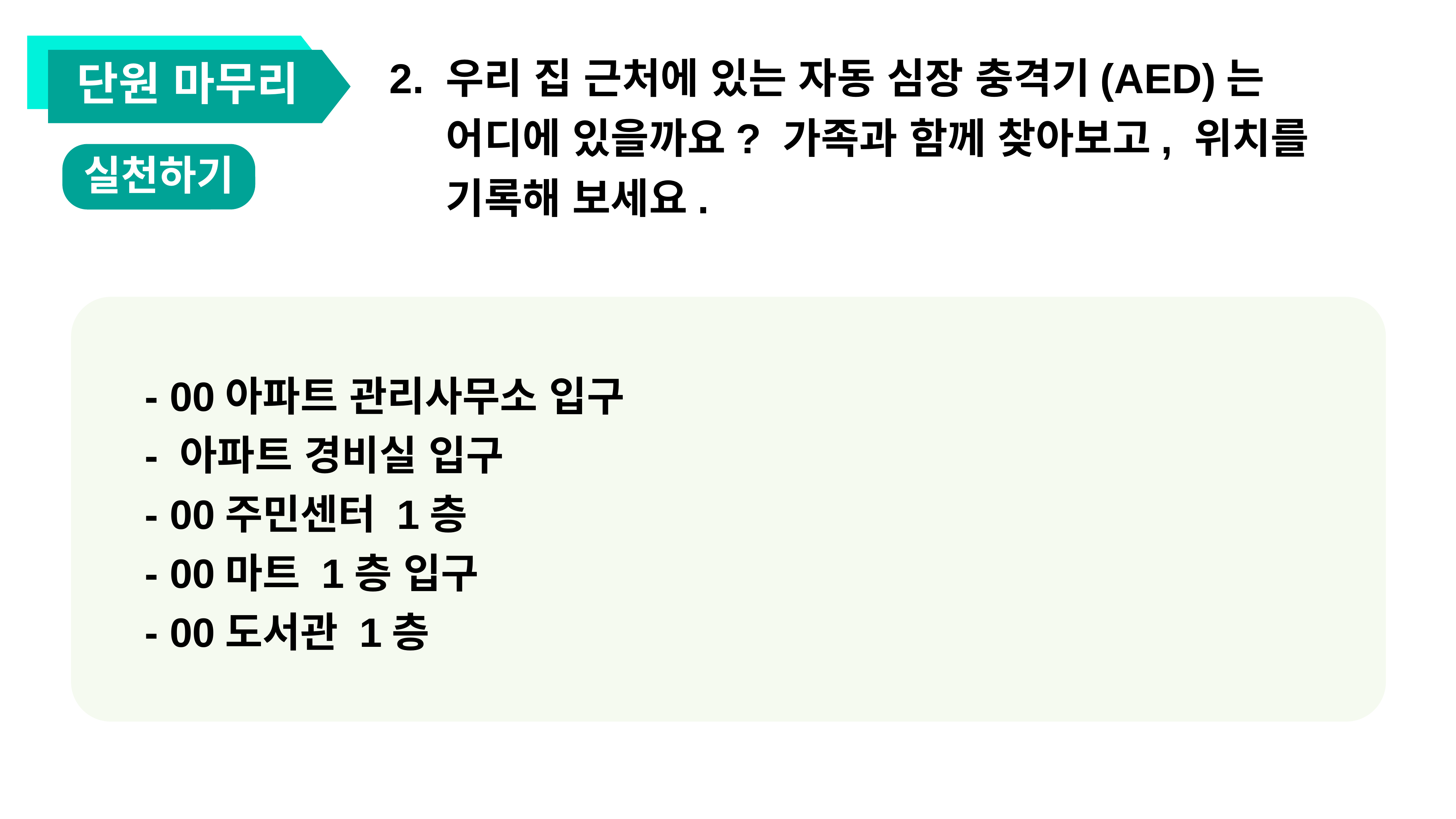

단원 마무리
2. 우리 집 근처에 있는 자동 심장 충격기(AED)는
    어디에 있을까요? 가족과 함께 찾아보고, 위치를
    기록해 보세요.

실천하기

- 00아파트 관리사무소 입구
- 아파트 경비실 입구
- 00주민센터 1층
- 00마트 1층 입구
- 00도서관 1층